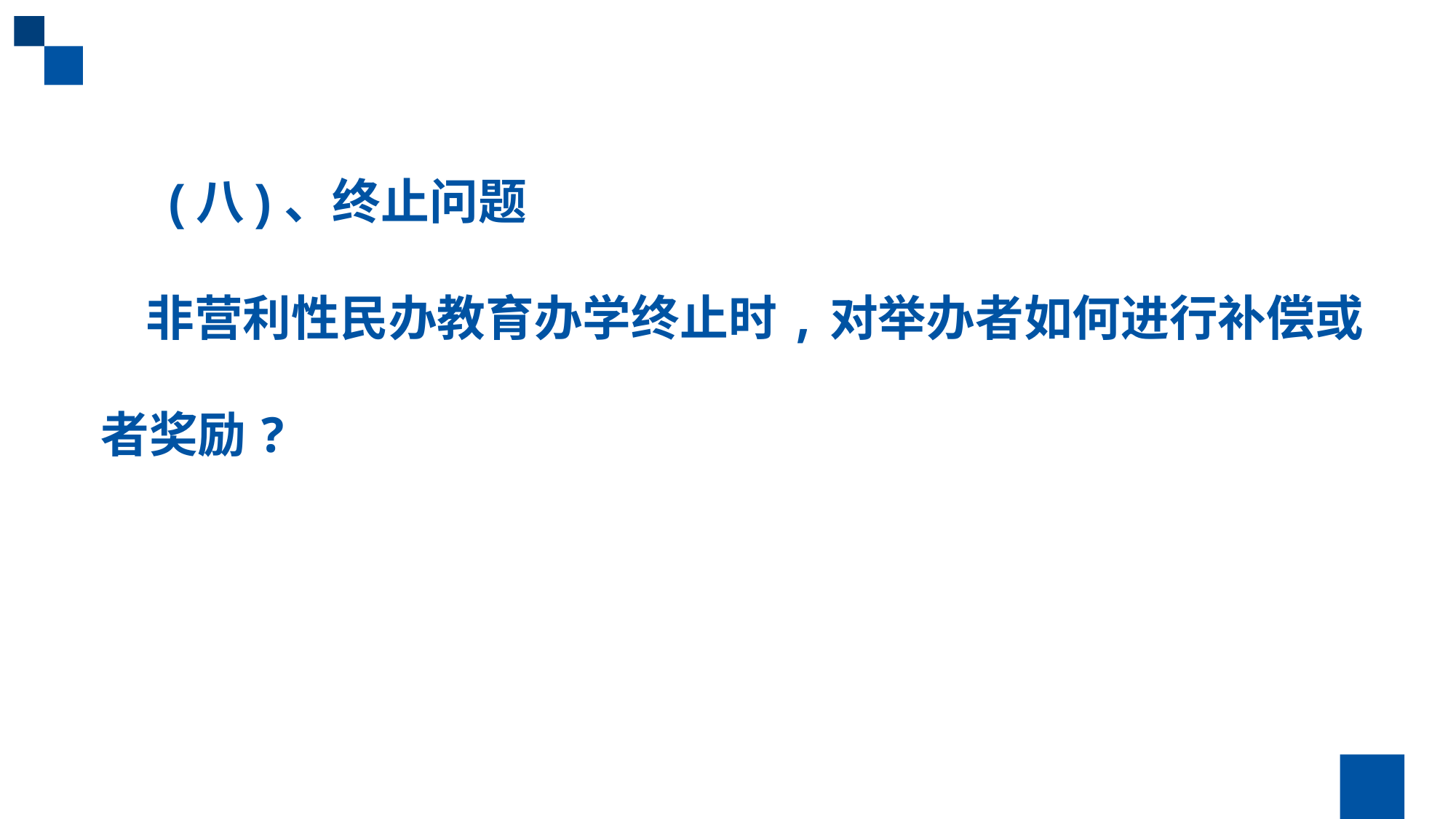

(八)、终止问题
   非营利性民办教育办学终止时,对举办者如何进行补偿或者奖励?

63